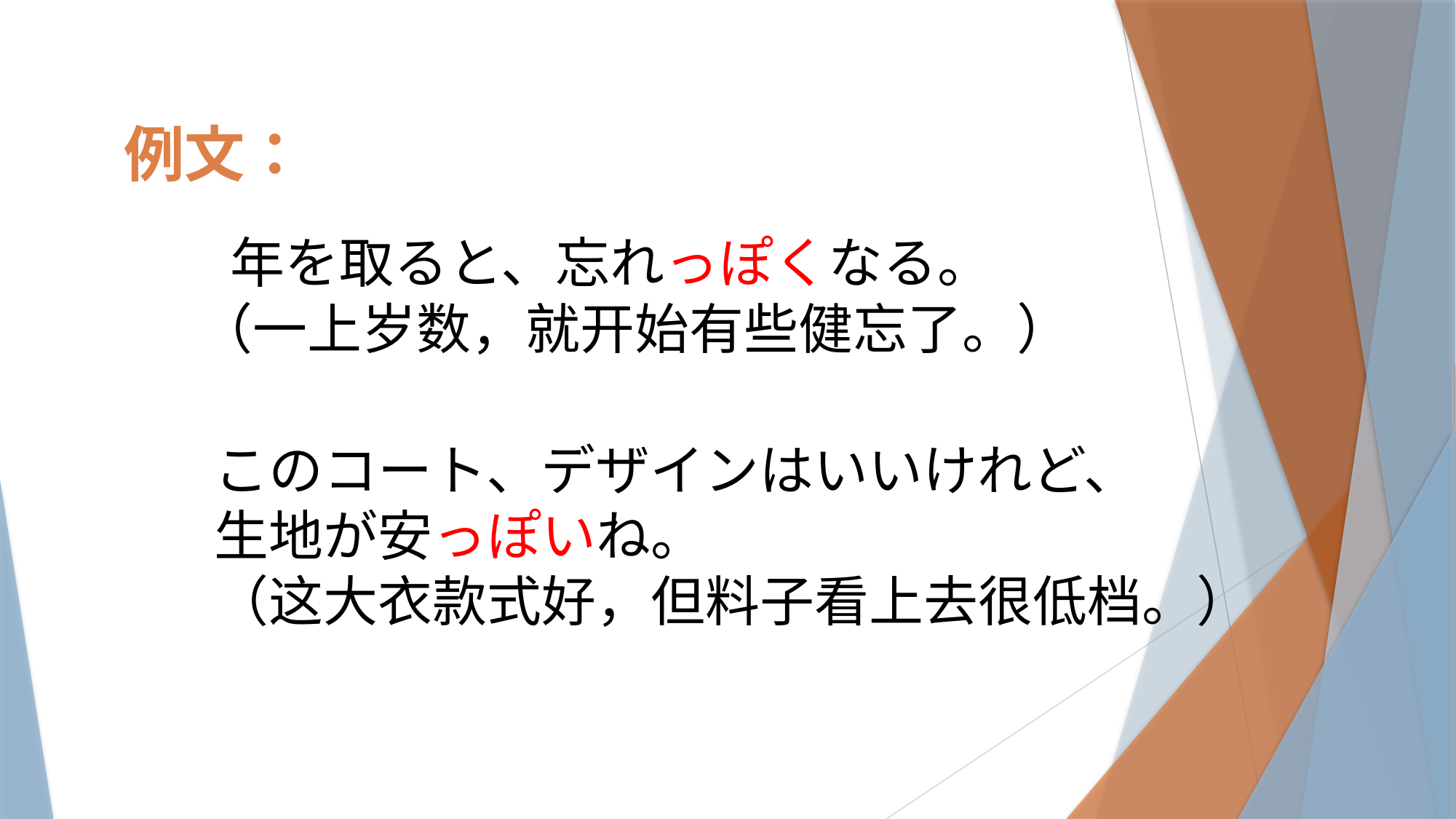

例文：
年を取ると、忘れっぽくなる。
（一上岁数，就开始有些健忘了。）
このコート、デザインはいいけれど、
生地が安っぽいね。
（这大衣款式好，但料子看上去很低档。）